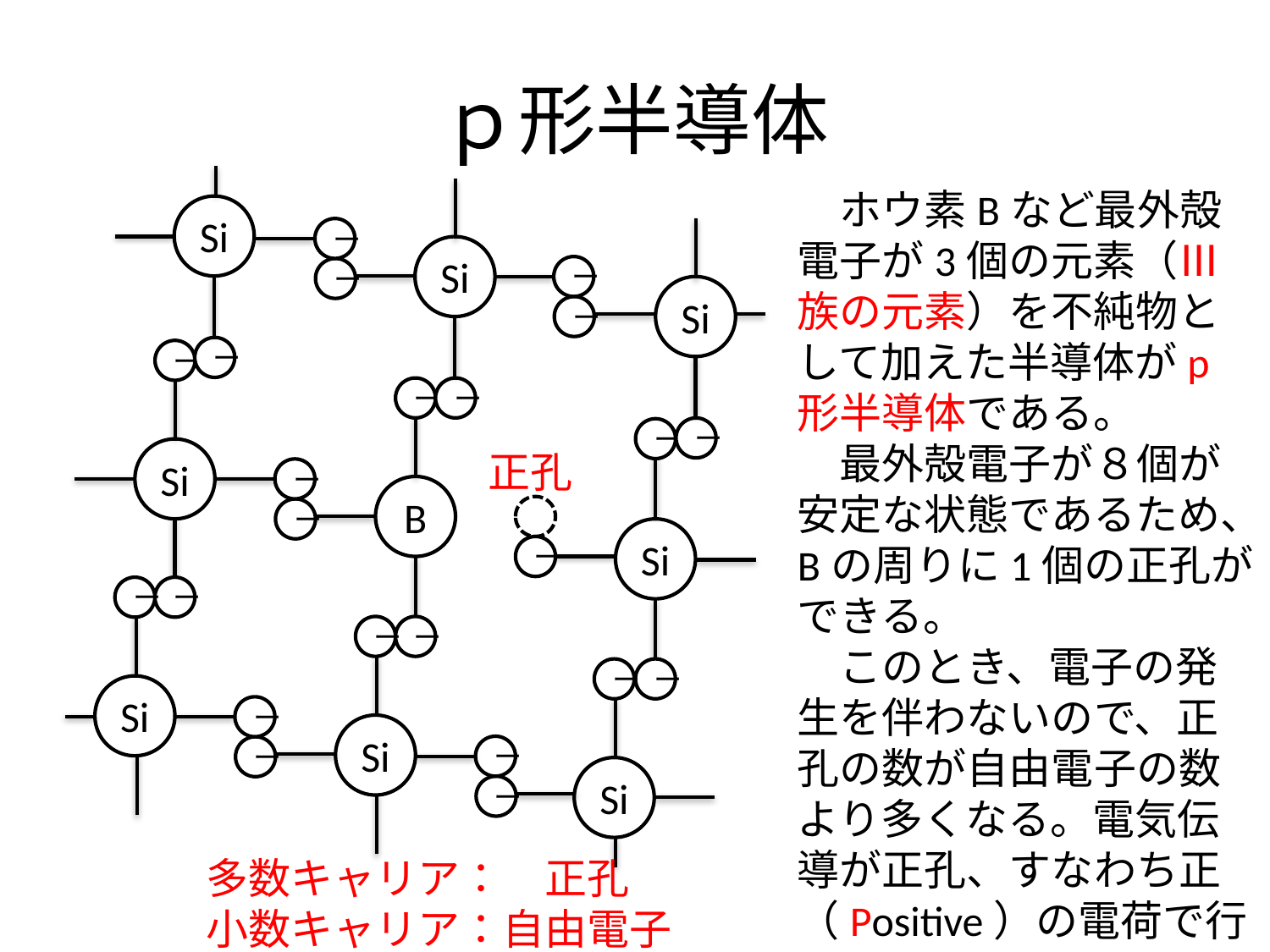

# ｐ形半導体
　ホウ素Bなど最外殻電子が3個の元素（Ⅲ族の元素）を不純物として加えた半導体がp形半導体である。
　最外殻電子が８個が安定な状態であるため、Bの周りに1個の正孔ができる。
　このとき、電子の発生を伴わないので、正孔の数が自由電子の数より多くなる。電気伝導が正孔、すなわち正（Positive）の電荷で行われることから、ｐ形半導体と呼ばれる。
Si
ー
Si
ー
ー
Si
ー
ー
ー
ー
ー
ー
ー
Si
正孔
ー
B

ー
Si
ー
ー
ー
ー
ー
ー
ー
Si
ー
Si
ー
ー
Si
ー
多数キャリア：　正孔
小数キャリア：自由電子